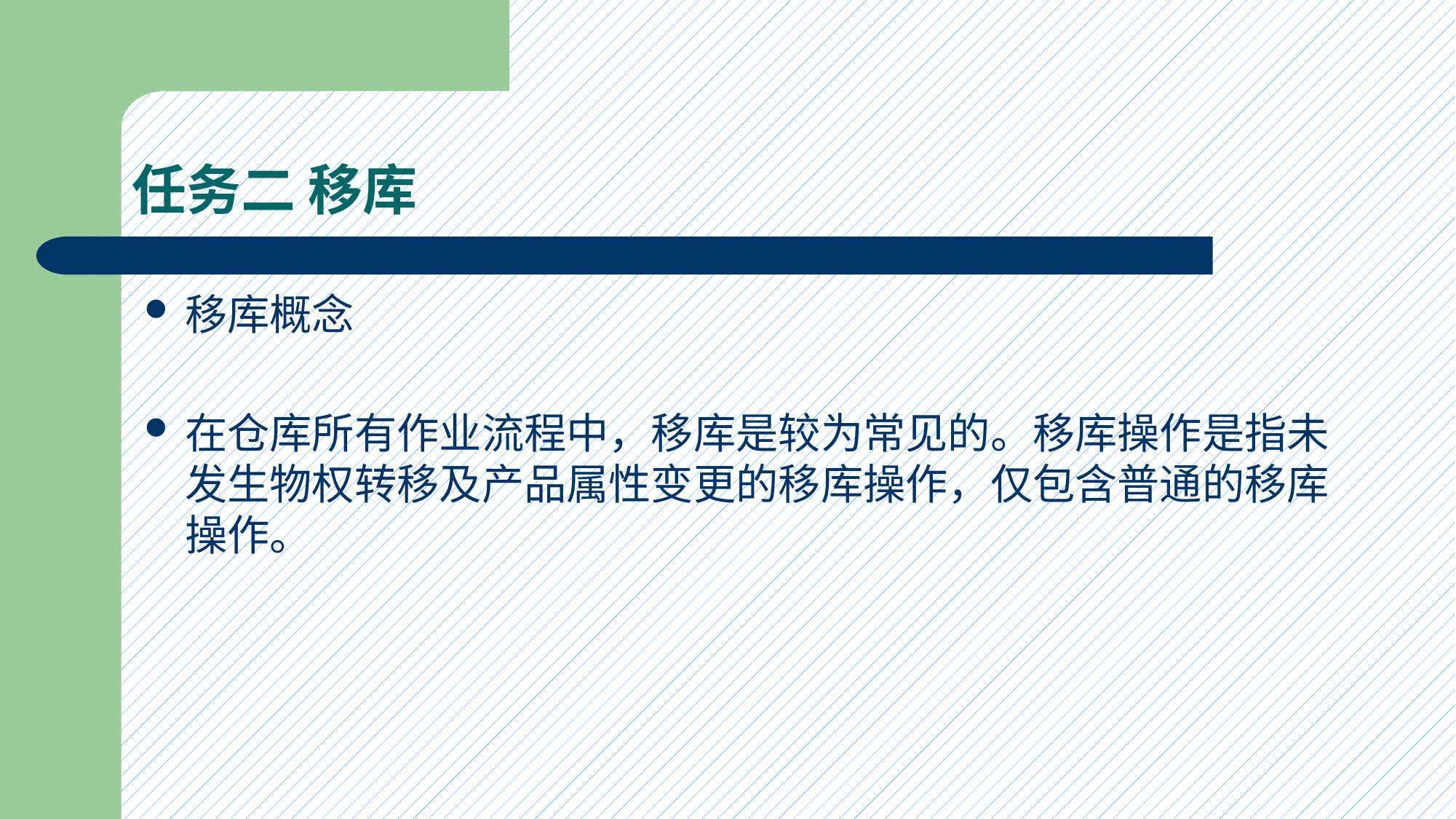

# 任务二 移库
移库概念

在仓库所有作业流程中，移库是较为常见的。移库操作是指未发生物权转移及产品属性变更的移库操作，仅包含普通的移库操作。